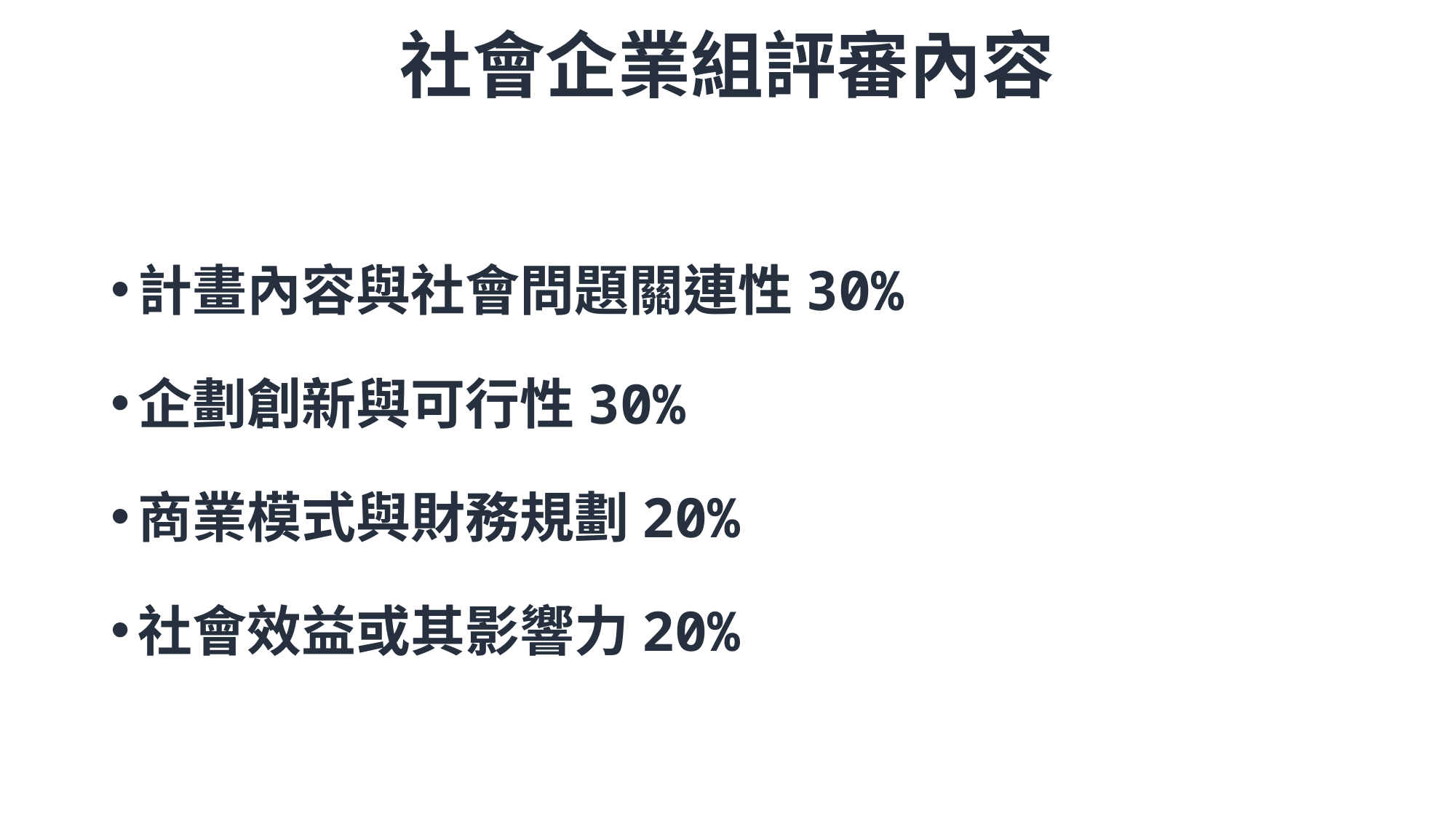

# 社會企業組評審內容
計畫內容與社會問題關連性30%
企劃創新與可行性30%
商業模式與財務規劃20%
社會效益或其影響力20%